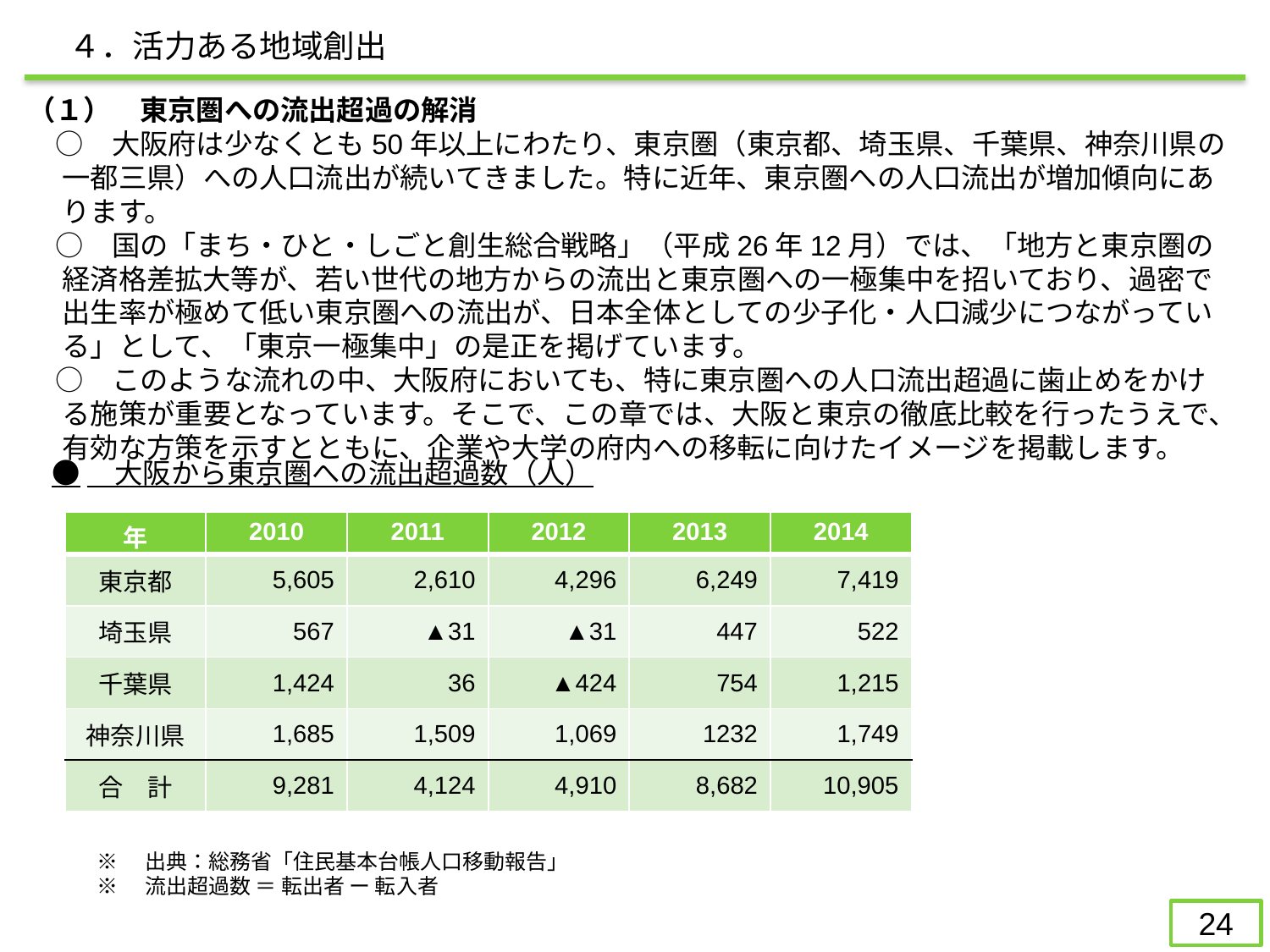

４．活力ある地域創出
（１）　東京圏への流出超過の解消
　○　大阪府は少なくとも50年以上にわたり、東京圏（東京都、埼玉県、千葉県、神奈川県の一都三県）への人口流出が続いてきました。特に近年、東京圏への人口流出が増加傾向にあります。
　○　国の「まち・ひと・しごと創生総合戦略」（平成26年12月）では、「地方と東京圏の経済格差拡大等が、若い世代の地方からの流出と東京圏への一極集中を招いており、過密で出生率が極めて低い東京圏への流出が、日本全体としての少子化・人口減少につながっている」として、「東京一極集中」の是正を掲げています。
　○　このような流れの中、大阪府においても、特に東京圏への人口流出超過に歯止めをかける施策が重要となっています。そこで、この章では、大阪と東京の徹底比較を行ったうえで、有効な方策を示すとともに、企業や大学の府内への移転に向けたイメージを掲載します。
●　大阪から東京圏への流出超過数（人）
| 年 | 2010 | 2011 | 2012 | 2013 | 2014 |
| --- | --- | --- | --- | --- | --- |
| 東京都 | 5,605 | 2,610 | 4,296 | 6,249 | 7,419 |
| 埼玉県 | 567 | ▲31 | ▲31 | 447 | 522 |
| 千葉県 | 1,424 | 36 | ▲424 | 754 | 1,215 |
| 神奈川県 | 1,685 | 1,509 | 1,069 | 1232 | 1,749 |
| 合　計 | 9,281 | 4,124 | 4,910 | 8,682 | 10,905 |
※　出典：総務省「住民基本台帳人口移動報告」
※　流出超過数 ＝ 転出者 ー 転入者
24